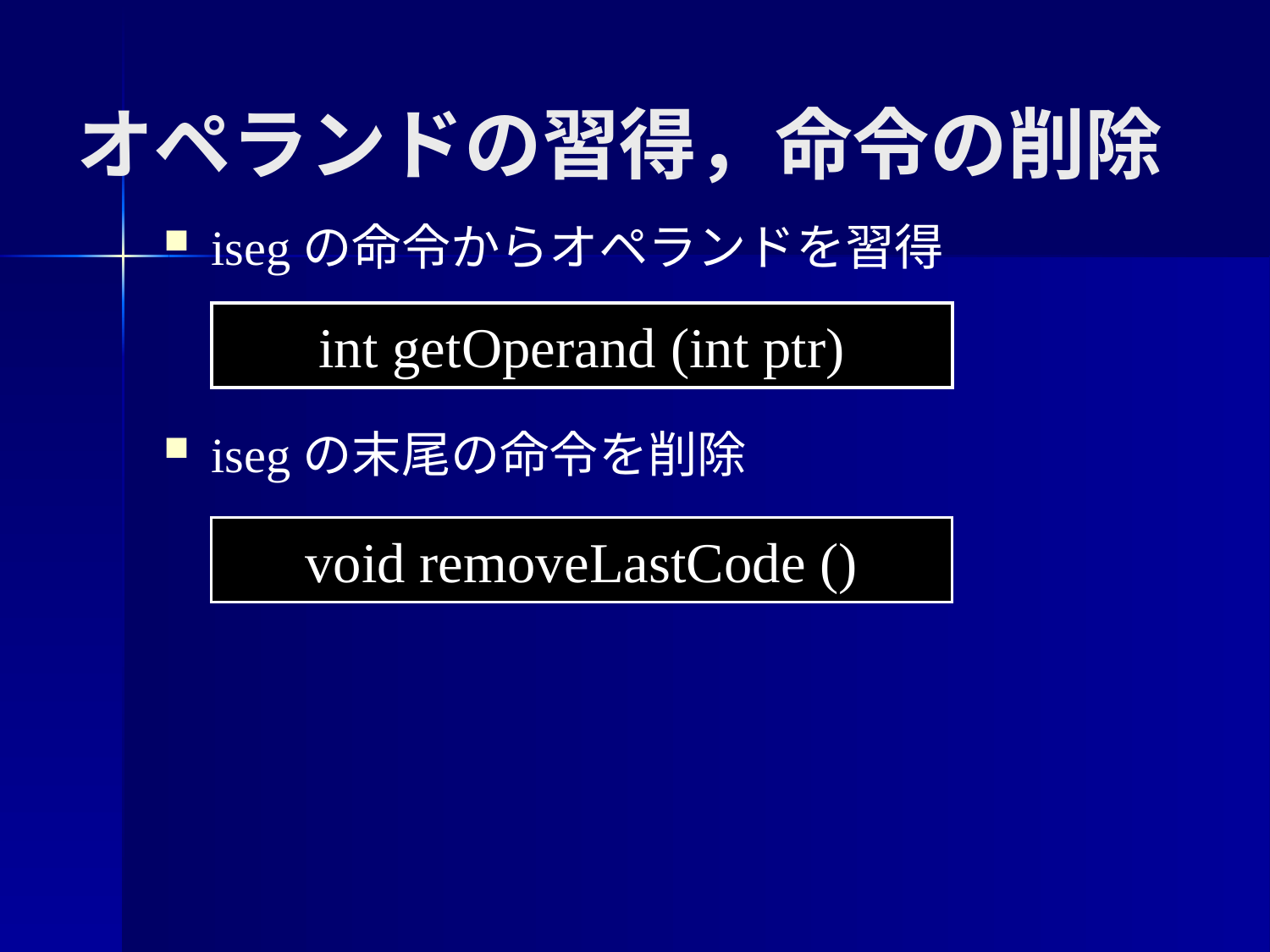

オペランドの習得，命令の削除
isegの命令からオペランドを習得

isegの末尾の命令を削除
int getOperand (int ptr)
void removeLastCode ()